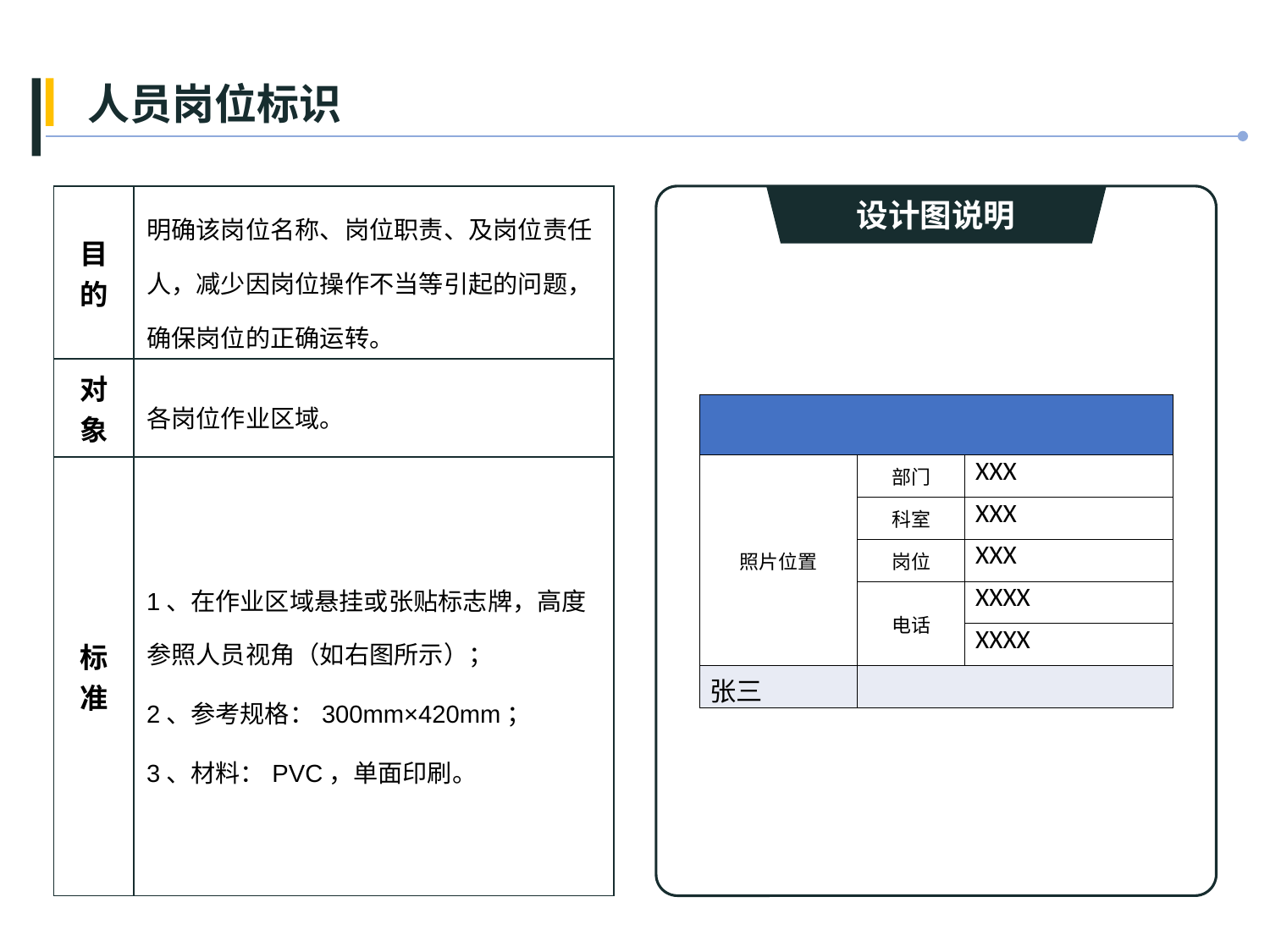

人员岗位标识

| 目的 | 明确该岗位名称、岗位职责、及岗位责任人，减少因岗位操作不当等引起的问题，确保岗位的正确运转。 |
| --- | --- |
| 对象 | 各岗位作业区域。 |
| 标准 | 1、在作业区域悬挂或张贴标志牌，高度参照人员视角（如右图所示）； 2、参考规格：300mm×420mm； 3、材料：PVC，单面印刷。 |
设计图说明
|  |  |  |
| --- | --- | --- |
| 照片位置 | 部门 | XXX |
|  | 科室 | XXX |
|  | 岗位 | XXX |
|  | 电话 | XXXX |
|  |  | XXXX |
| 张三 |  |  |